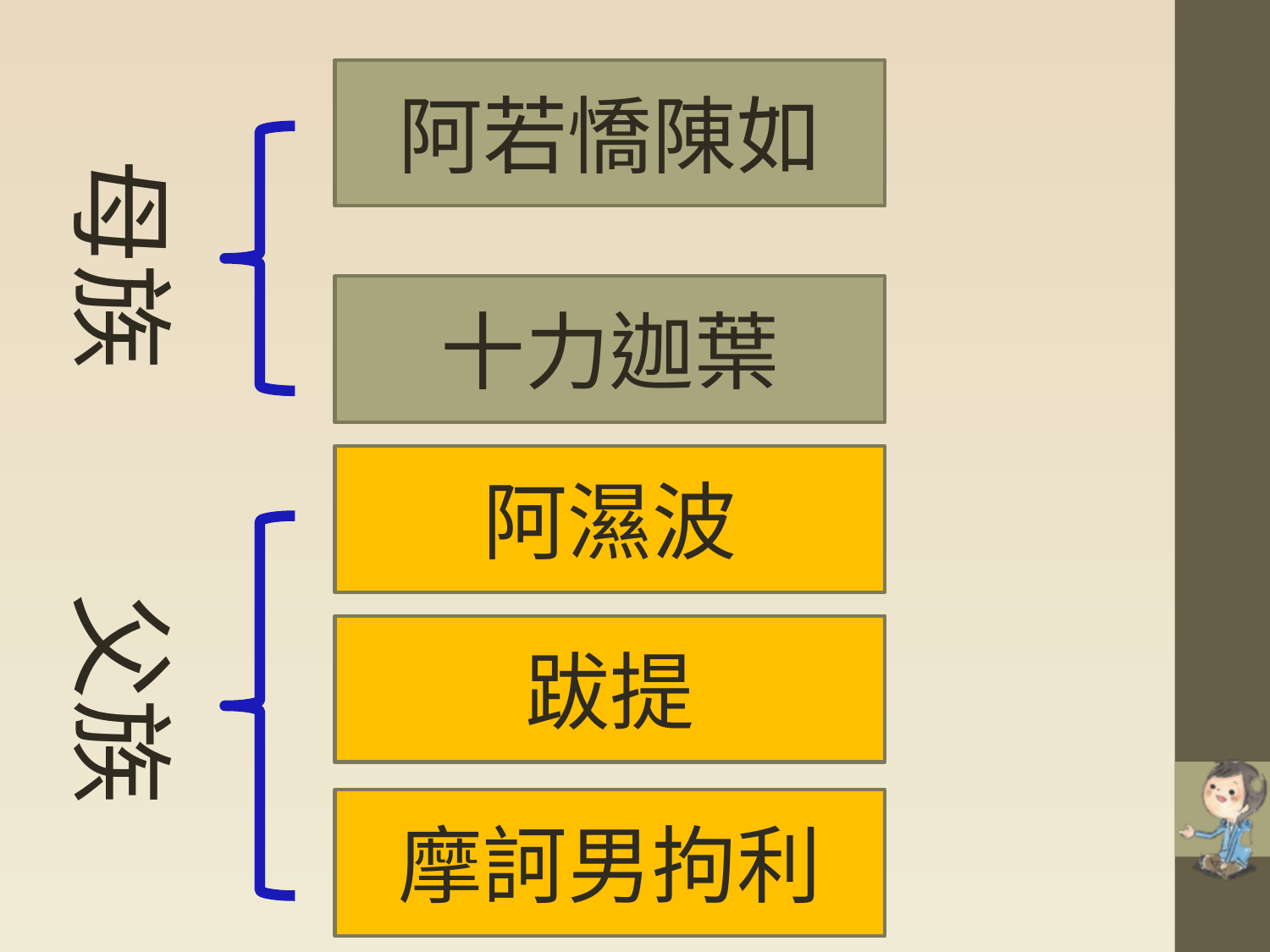

阿若憍陳如

母族
十力迦葉
阿濕波

父族
跋提
摩訶男拘利